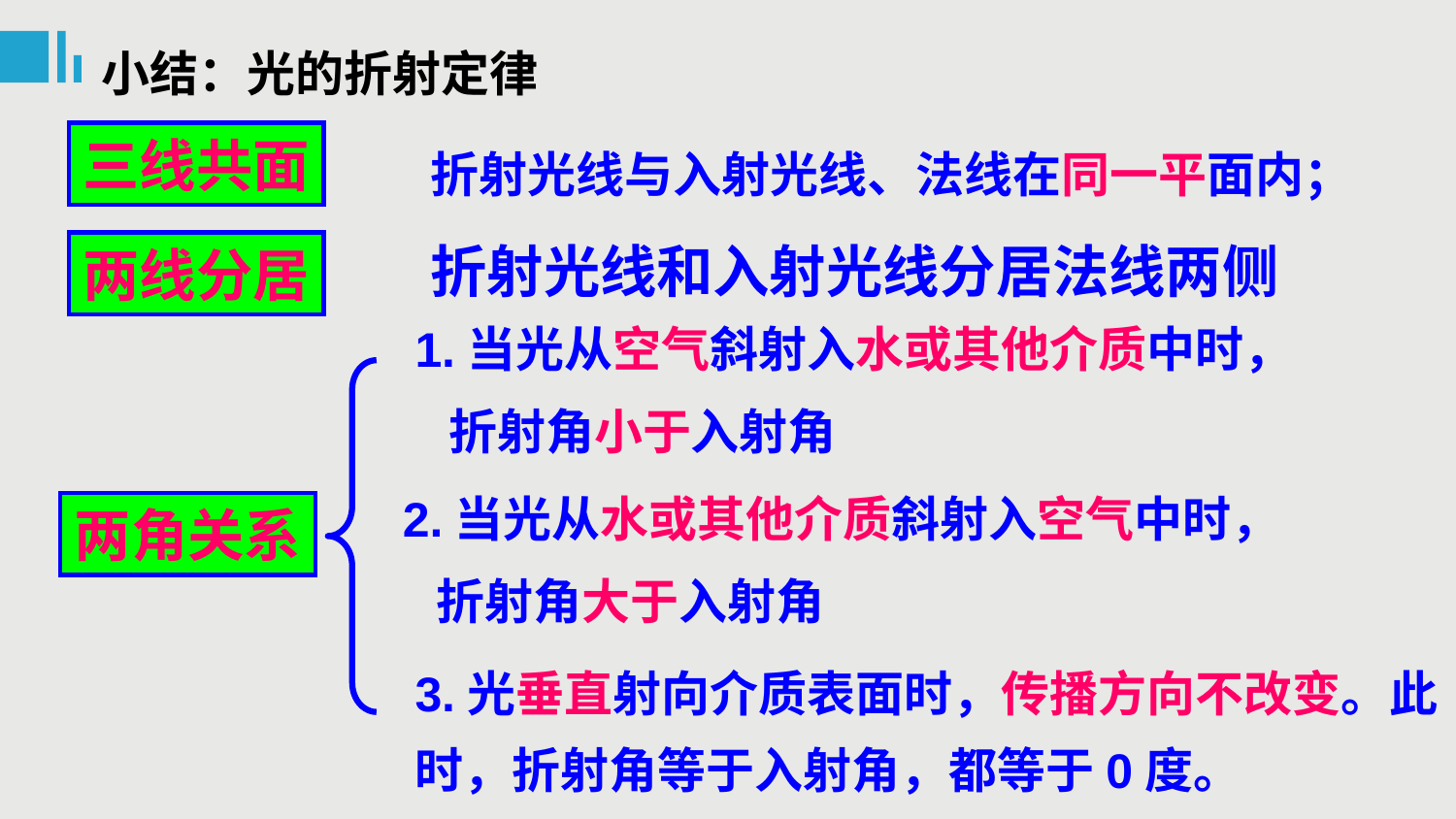

小结：光的折射定律

三线共面
折射光线与入射光线、法线在同一平面内；
折射光线和入射光线分居法线两侧
两线分居
1.当光从空气斜射入水或其他介质中时，
  折射角小于入射角

2.当光从水或其他介质斜射入空气中时，
  折射角大于入射角
两角关系
3.光垂直射向介质表面时，传播方向不改变。此时，折射角等于入射角，都等于0度。